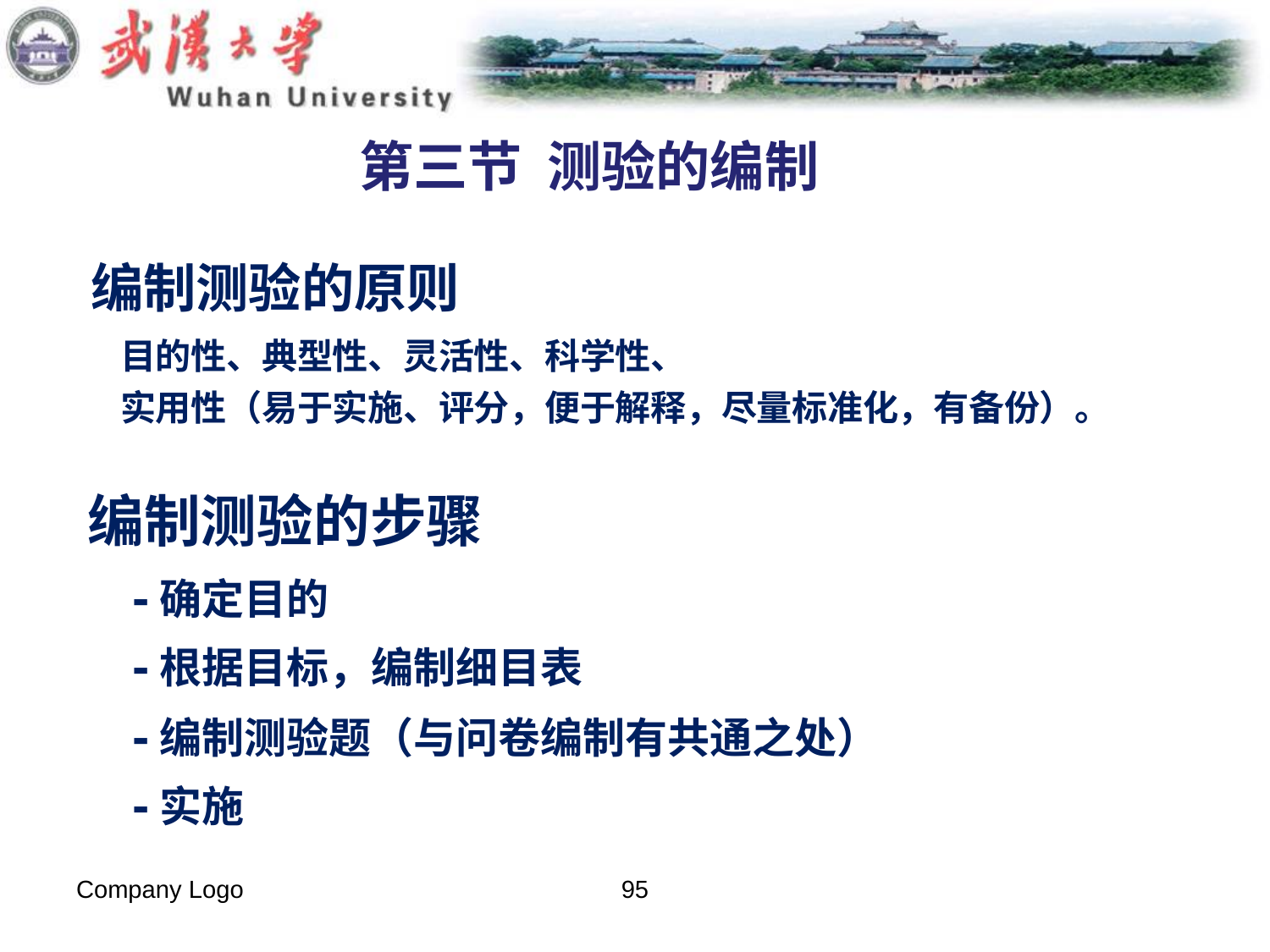

# 第三节  测验的编制
编制测验的原则
   目的性、典型性、灵活性、科学性、
   实用性（易于实施、评分，便于解释，尽量标准化，有备份）。
编制测验的步骤
   -确定目的
   -根据目标，编制细目表
   -编制测验题（与问卷编制有共通之处）
   -实施
Company Logo
95